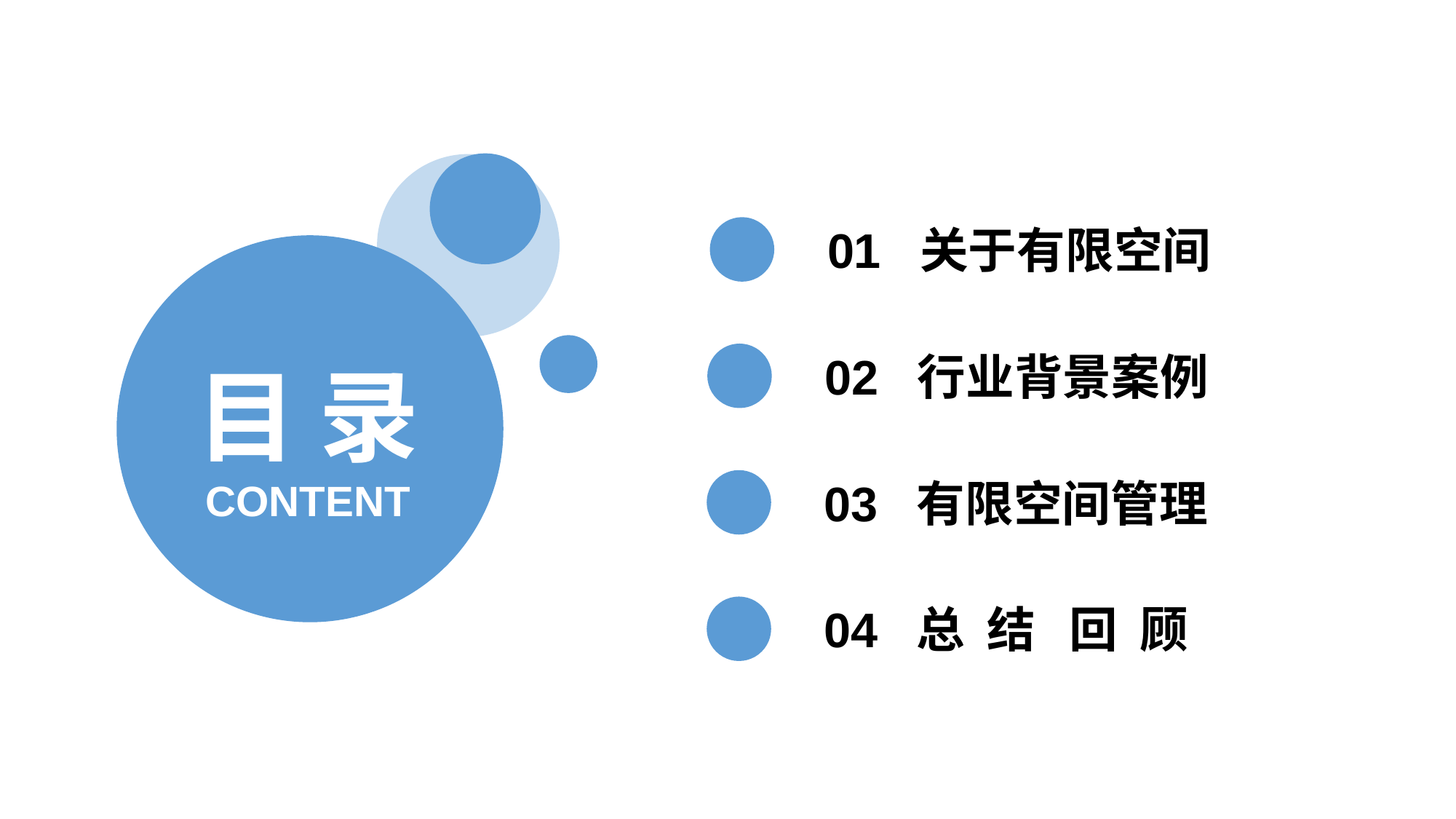

01  关于有限空间

02  行业背景案例

目 录
content
03  有限空间管理

04  总  结   回  顾